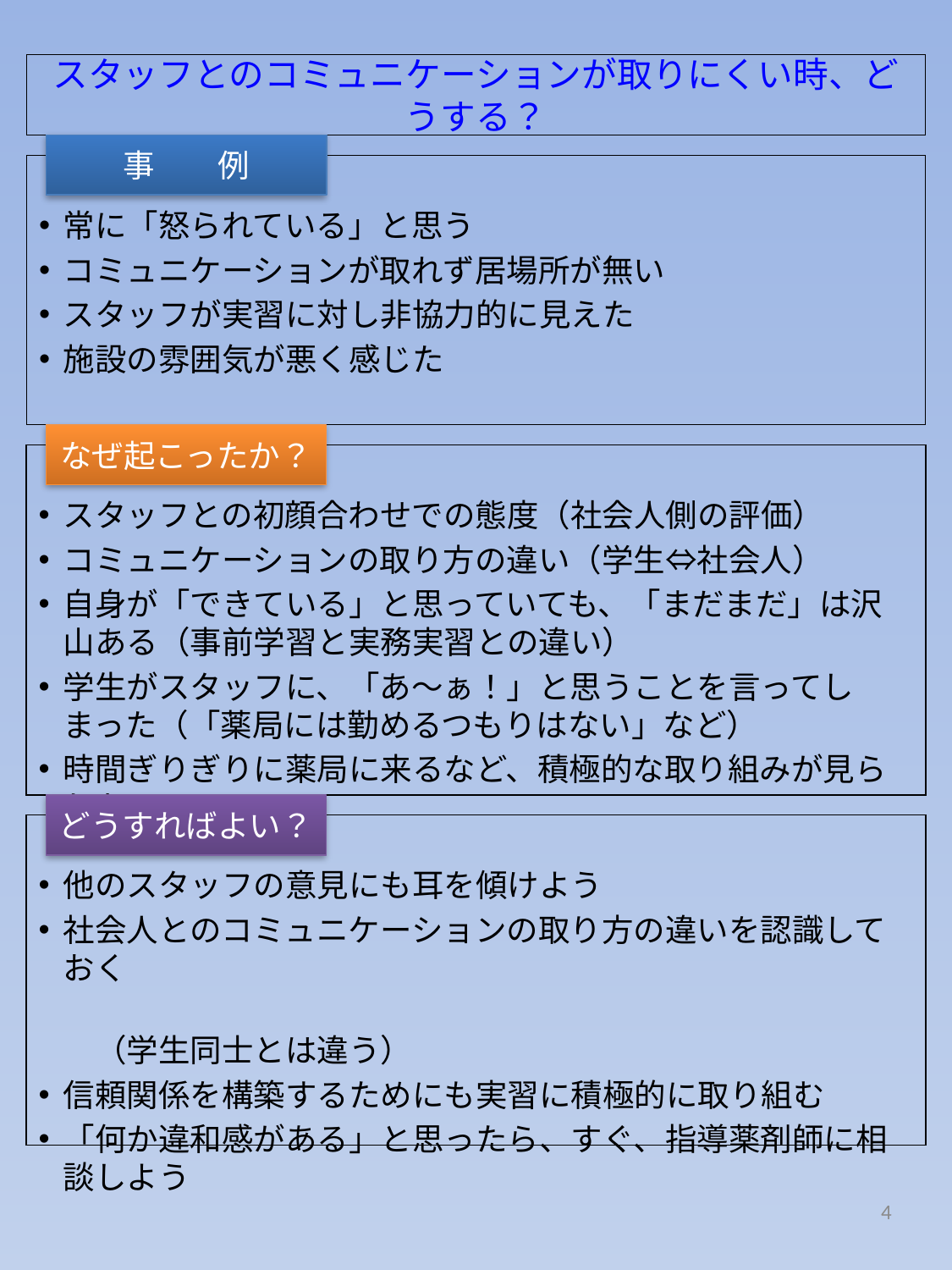

# スタッフとのコミュニケーションが取りにくい時、どうする？
事　　例

常に「怒られている」と思う
コミュニケーションが取れず居場所が無い
スタッフが実習に対し非協力的に見えた
施設の雰囲気が悪く感じた
なぜ起こったか？

スタッフとの初顔合わせでの態度（社会人側の評価）
コミュニケーションの取り方の違い（学生⇔社会人）
自身が「できている」と思っていても、「まだまだ」は沢山ある（事前学習と実務実習との違い）
学生がスタッフに、「あ～ぁ！」と思うことを言ってしまった（「薬局には勤めるつもりはない」など）
時間ぎりぎりに薬局に来るなど、積極的な取り組みが見られない
どうすればよい？

他のスタッフの意見にも耳を傾けよう
社会人とのコミュニケーションの取り方の違いを認識しておく
　　　　　　　　　　　　　　　　　　　　　　　　　　　　（学生同士とは違う）
信頼関係を構築するためにも実習に積極的に取り組む
「何か違和感がある」と思ったら、すぐ、指導薬剤師に相談しよう
4